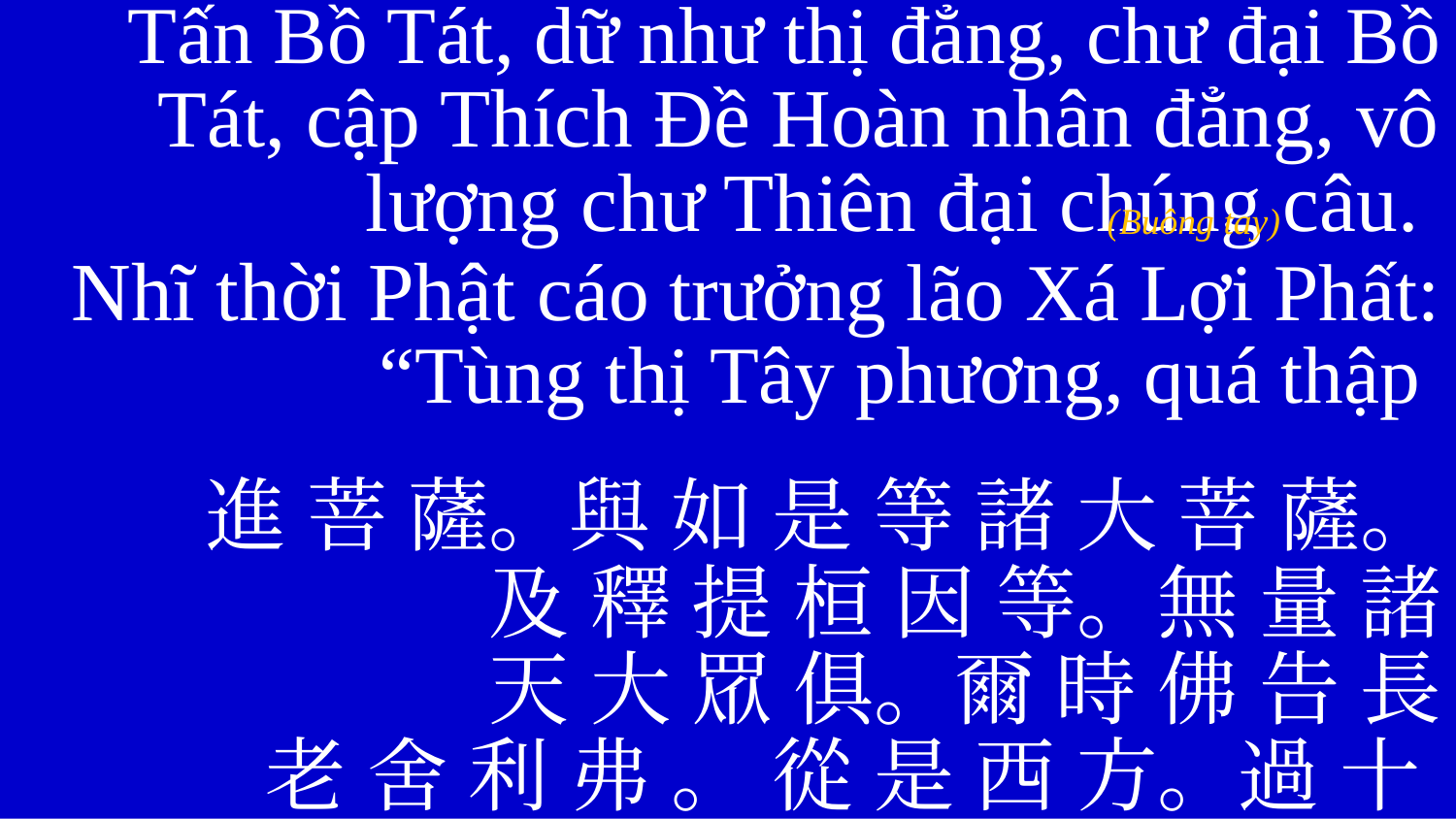

Tấn Bồ Tát, dữ như thị đẳng, chư đại Bồ Tát, cập Thích Đề Hoàn nhân đẳng, vô lượng chư Thiên đại chúng câu.
Nhĩ thời Phật cáo trưởng lão Xá Lợi Phất: “Tùng thị Tây phương, quá thập

進 菩 薩。與 如 是 等 諸 大 菩 薩。
及 釋 提 桓 因 等。無 量 諸
天 大 眾 俱。爾 時 佛 告 長
老 舍 利 弗 。 從 是 西 方。過 十
(Buông tay)